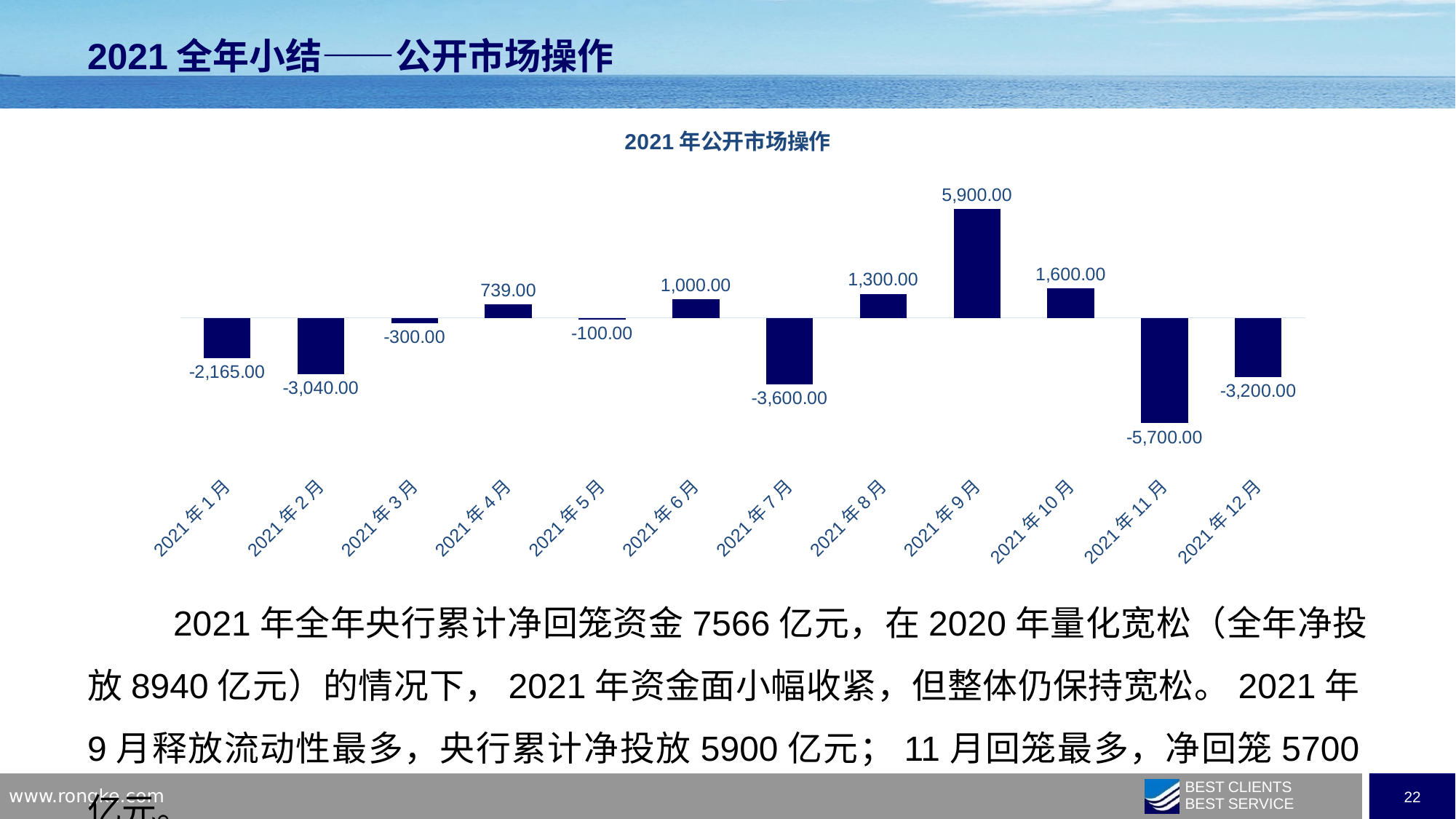

2021全年小结——公开市场操作

### Chart: 2021年公开市场操作

| Category | 净投放量 |
|---|---|
| 44197 | -2165.0 |
| 44228 | -3040.0 |
| 44256 | -300.0 |
| 44287 | 739.0 |
| 44317 | -100.0 |
| 44348 | 1000.0 |
| 44378 | -3600.0 |
| 44409 | 1300.0 |
| 44440 | 5900.0 |
| 44470 | 1600.0 |
| 44501 | -5700.0 |
| 44531 | -3200.0 |

2021年全年央行累计净回笼资金7566亿元，在2020年量化宽松（全年净投放8940亿元）的情况下，2021年资金面小幅收紧，但整体仍保持宽松。2021年9月释放流动性最多，央行累计净投放5900亿元；11月回笼最多，净回笼5700亿元。